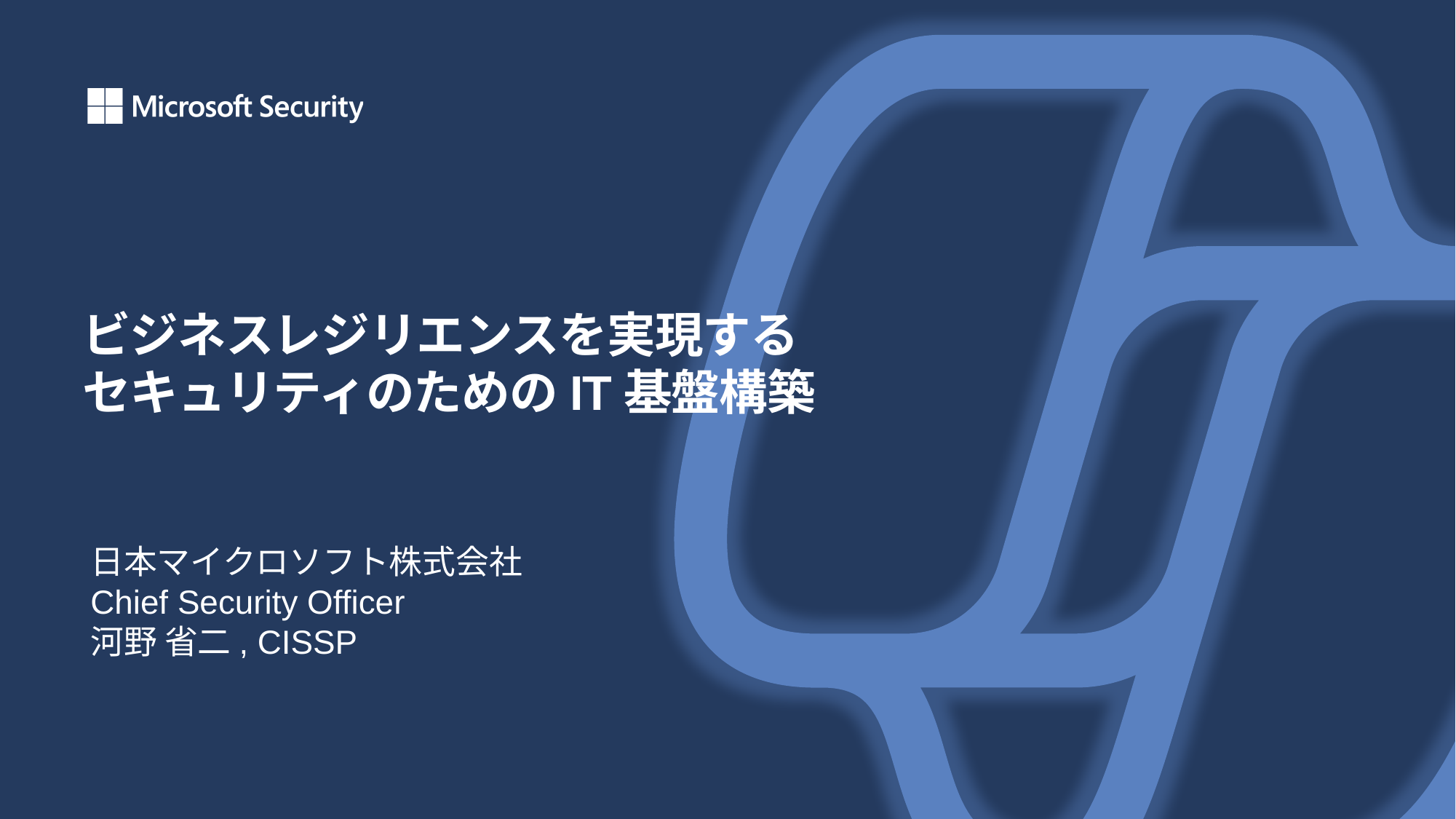

# ビジネスレジリエンスを実現する セキュリティのためのIT基盤構築
日本マイクロソフト株式会社
Chief Security Officer
河野 省二, CISSP